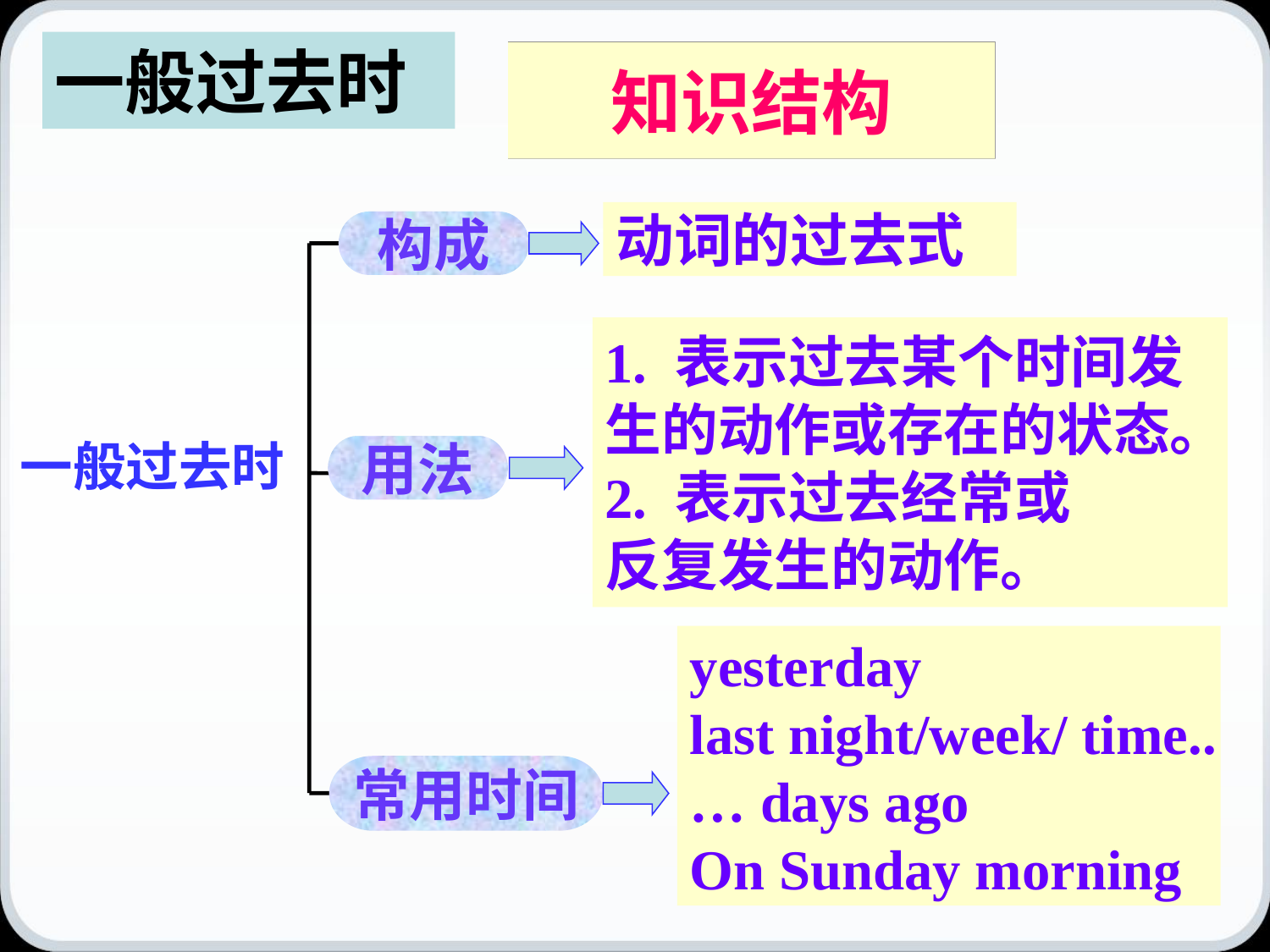

一般过去时
知识结构
动词的过去式
构成

一般过去时

1. 表示过去某个时间发
生的动作或存在的状态。
2. 表示过去经常或
反复发生的动作。
用法

yesterday
last night/week/ time..
… days ago
On Sunday morning
常用时间